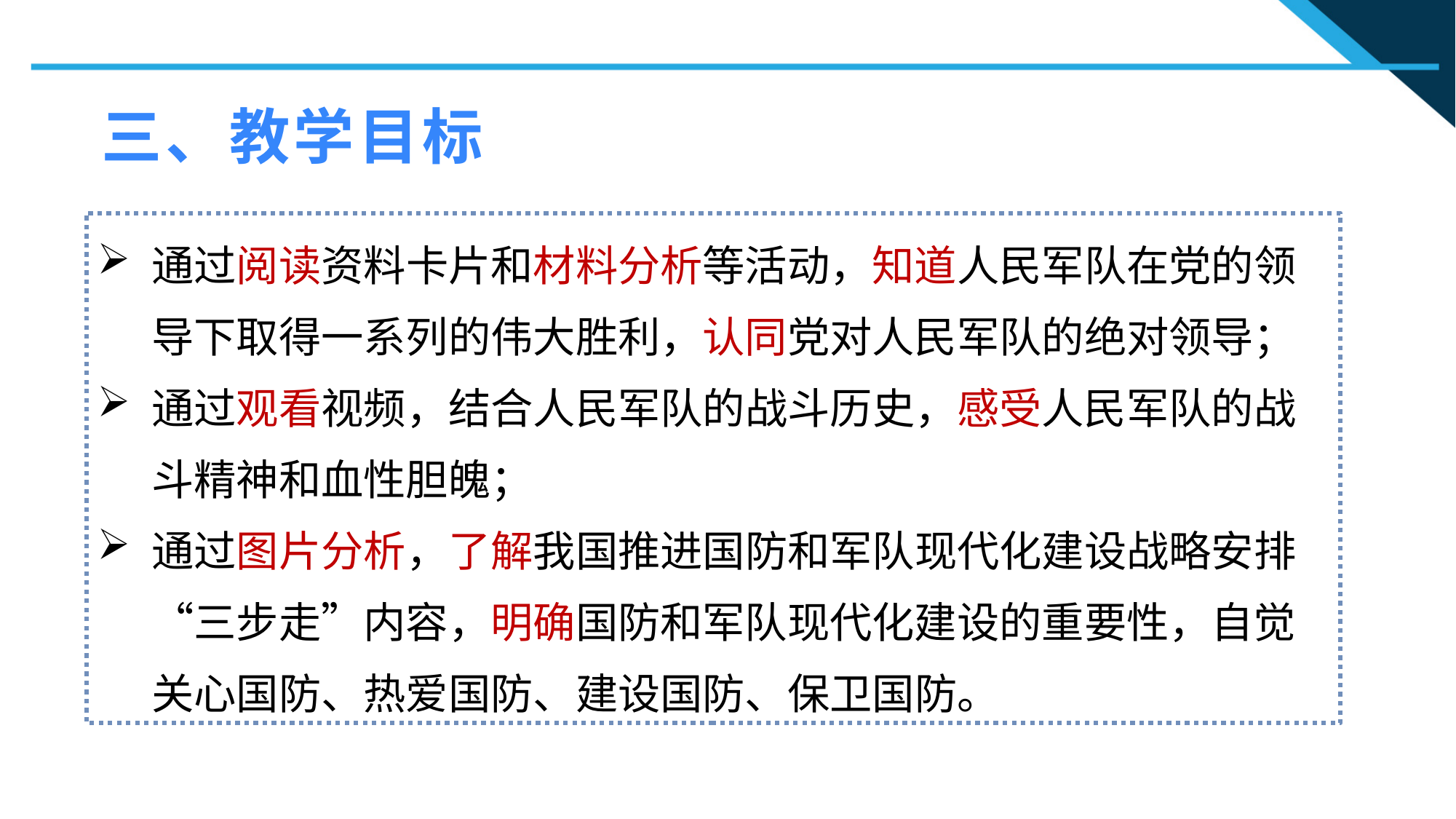

三、教学目标
通过阅读资料卡片和材料分析等活动，知道人民军队在党的领导下取得一系列的伟大胜利，认同党对人民军队的绝对领导；
通过观看视频，结合人民军队的战斗历史，感受人民军队的战斗精神和血性胆魄；
通过图片分析，了解我国推进国防和军队现代化建设战略安排“三步走”内容，明确国防和军队现代化建设的重要性，自觉关心国防、热爱国防、建设国防、保卫国防。